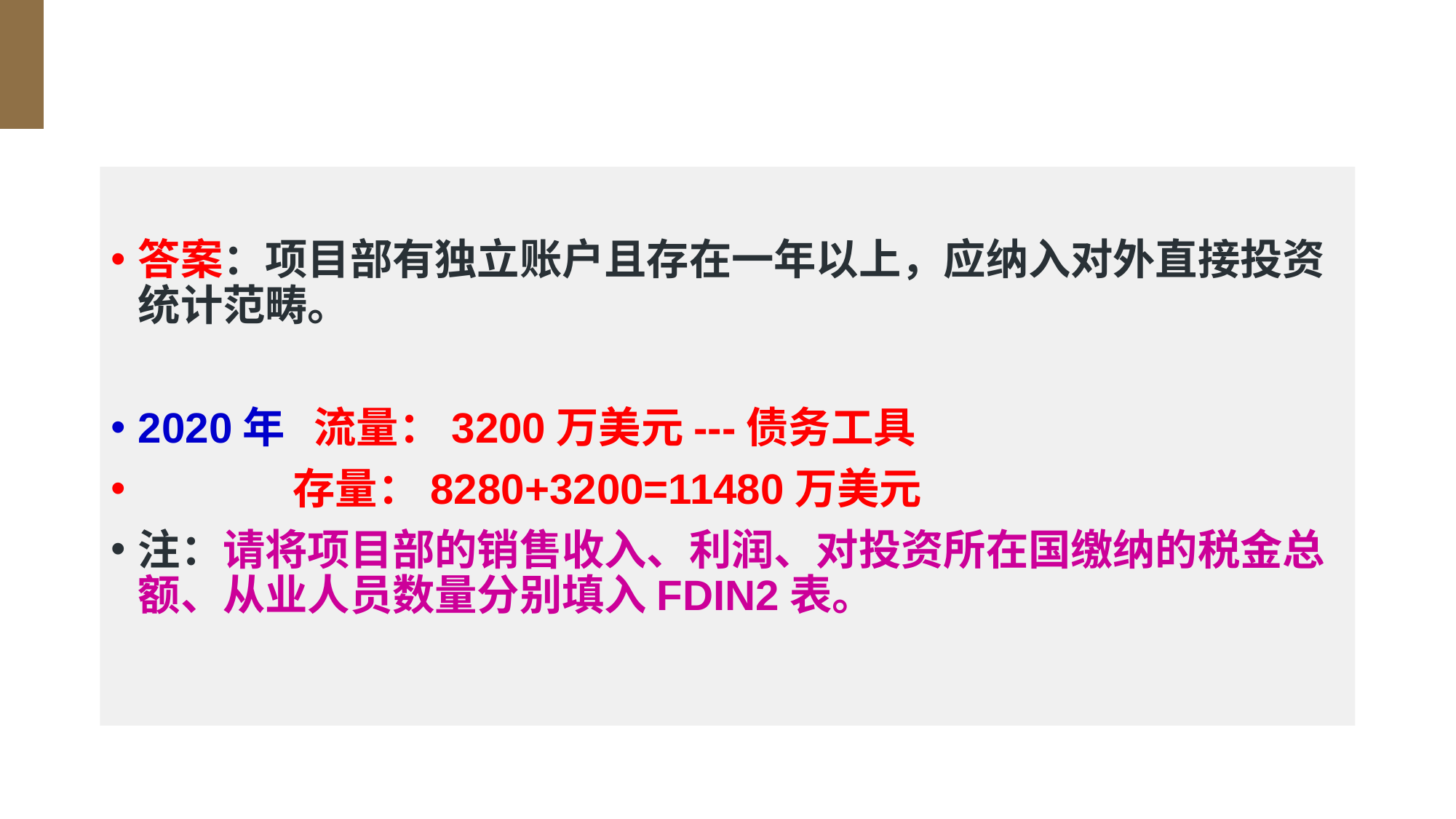

#

答案：项目部有独立账户且存在一年以上，应纳入对外直接投资统计范畴。

2020年   流量：3200万美元---债务工具
               存量：8280+3200=11480万美元
注：请将项目部的销售收入、利润、对投资所在国缴纳的税金总额、从业人员数量分别填入FDIN2表。